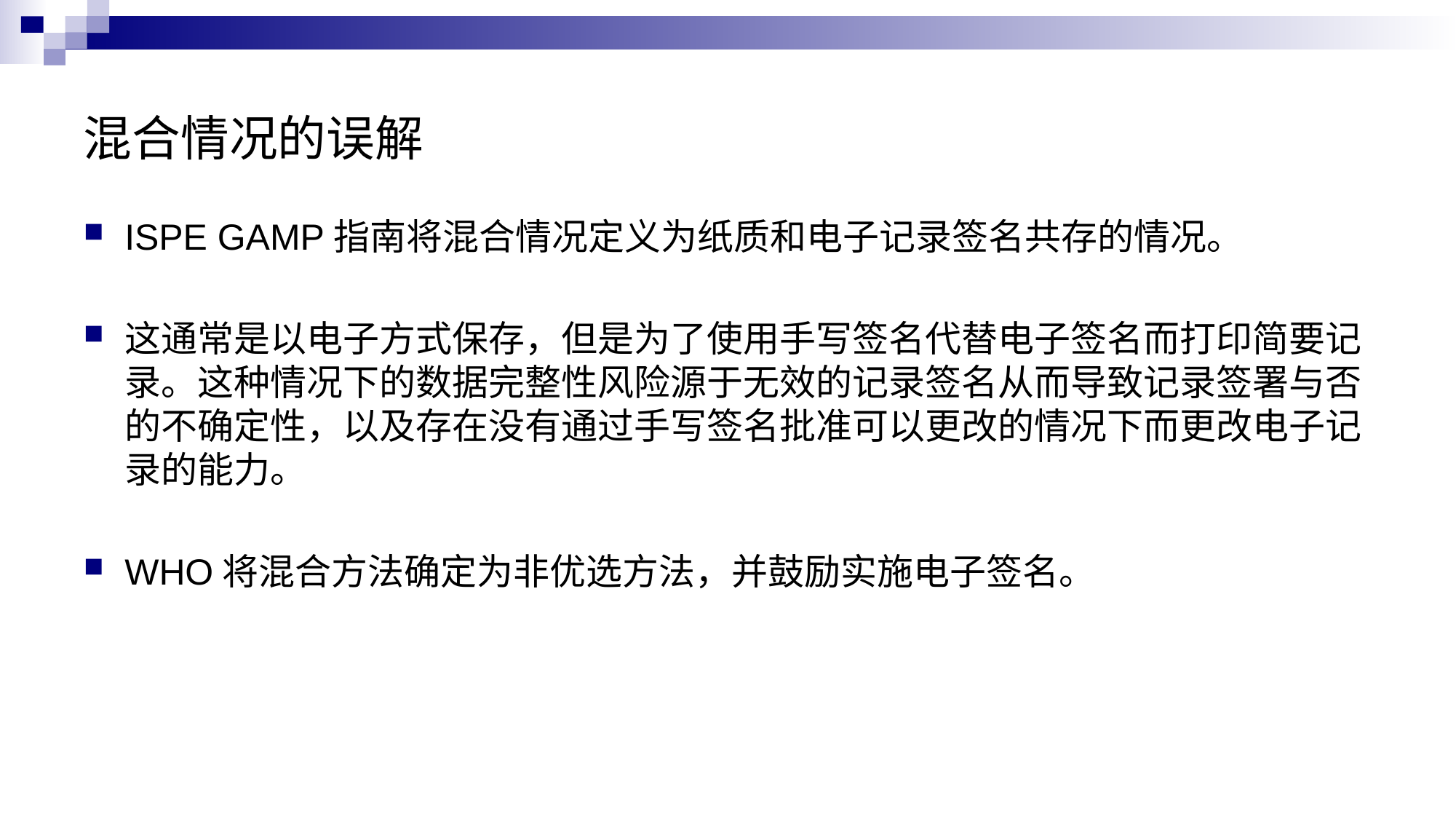

# 混合情况的误解
ISPE GAMP指南将混合情况定义为纸质和电子记录签名共存的情况。

这通常是以电子方式保存，但是为了使用手写签名代替电子签名而打印简要记录。这种情况下的数据完整性风险源于无效的记录签名从而导致记录签署与否的不确定性，以及存在没有通过手写签名批准可以更改的情况下而更改电子记录的能力。

WHO将混合方法确定为非优选方法，并鼓励实施电子签名。